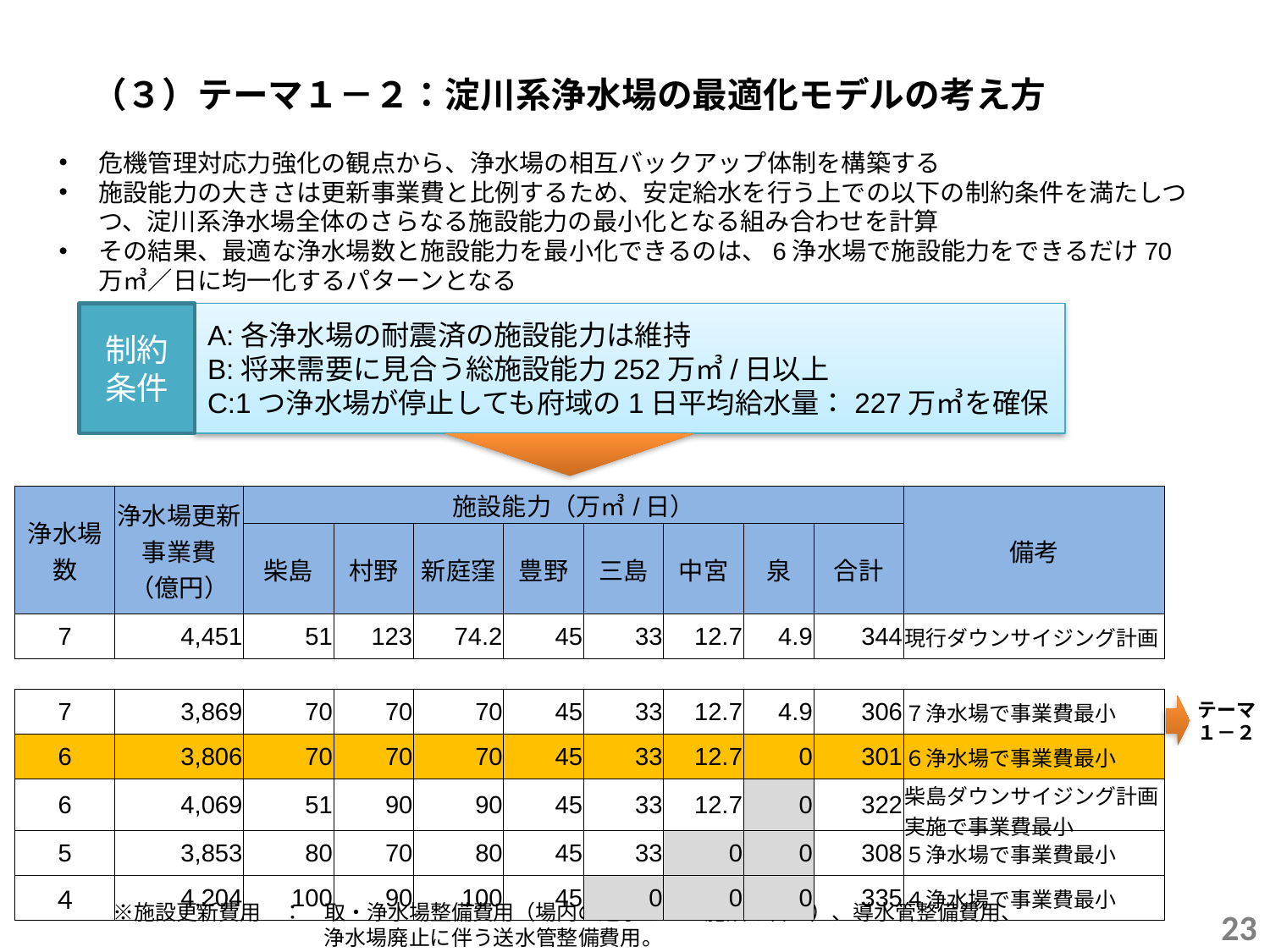

（３）テーマ１－２：淀川系浄水場の最適化モデルの考え方
危機管理対応力強化の観点から、浄水場の相互バックアップ体制を構築する
施設能力の大きさは更新事業費と比例するため、安定給水を行う上での以下の制約条件を満たしつつ、淀川系浄水場全体のさらなる施設能力の最小化となる組み合わせを計算
その結果、最適な浄水場数と施設能力を最小化できるのは、6浄水場で施設能力をできるだけ70万㎥／日に均一化するパターンとなる
制約条件
A:各浄水場の耐震済の施設能力は維持
B:将来需要に見合う総施設能力252万㎥/日以上
C:1つ浄水場が停止しても府域の1日平均給水量：227万㎥を確保

| 浄水場数 | 浄水場更新 事業費 （億円） | 施設能力（万㎥/日） |  |  |  |  |  |  |  | 備考 |
| --- | --- | --- | --- | --- | --- | --- | --- | --- | --- | --- |
|  |  | 柴島 | 村野 | 新庭窪 | 豊野 | 三島 | 中宮 | 泉 | 合計 |  |
| 7 | 4,451 | 51 | 123 | 74.2 | 45 | 33 | 12.7 | 4.9 | 344 | 現行ダウンサイジング計画 |
|  |  |  |  |  |  |  |  |  |  |  |
| 7 | 3,869 | 70 | 70 | 70 | 45 | 33 | 12.7 | 4.9 | 306 | ７浄水場で事業費最小 |
| 6 | 3,806 | 70 | 70 | 70 | 45 | 33 | 12.7 | 0 | 301 | ６浄水場で事業費最小 |
| 6 | 4,069 | 51 | 90 | 90 | 45 | 33 | 12.7 | 0 | 322 | 柴島ダウンサイジング計画実施で事業費最小 |
| 5 | 3,853 | 80 | 70 | 80 | 45 | 33 | 0 | 0 | 308 | ５浄水場で事業費最小 |
| ４ | 4,204 | 100 | 90 | 100 | 45 | 0 | 0 | 0 | 335 | ４浄水場で事業費最小 |

テーマ
１－２
　※施設更新費用　：　取・浄水場整備費用（場内の送水ポンプ施設を含む）、導水管整備費用、
　　　　　　　　　　　浄水場廃止に伴う送水管整備費用。
23